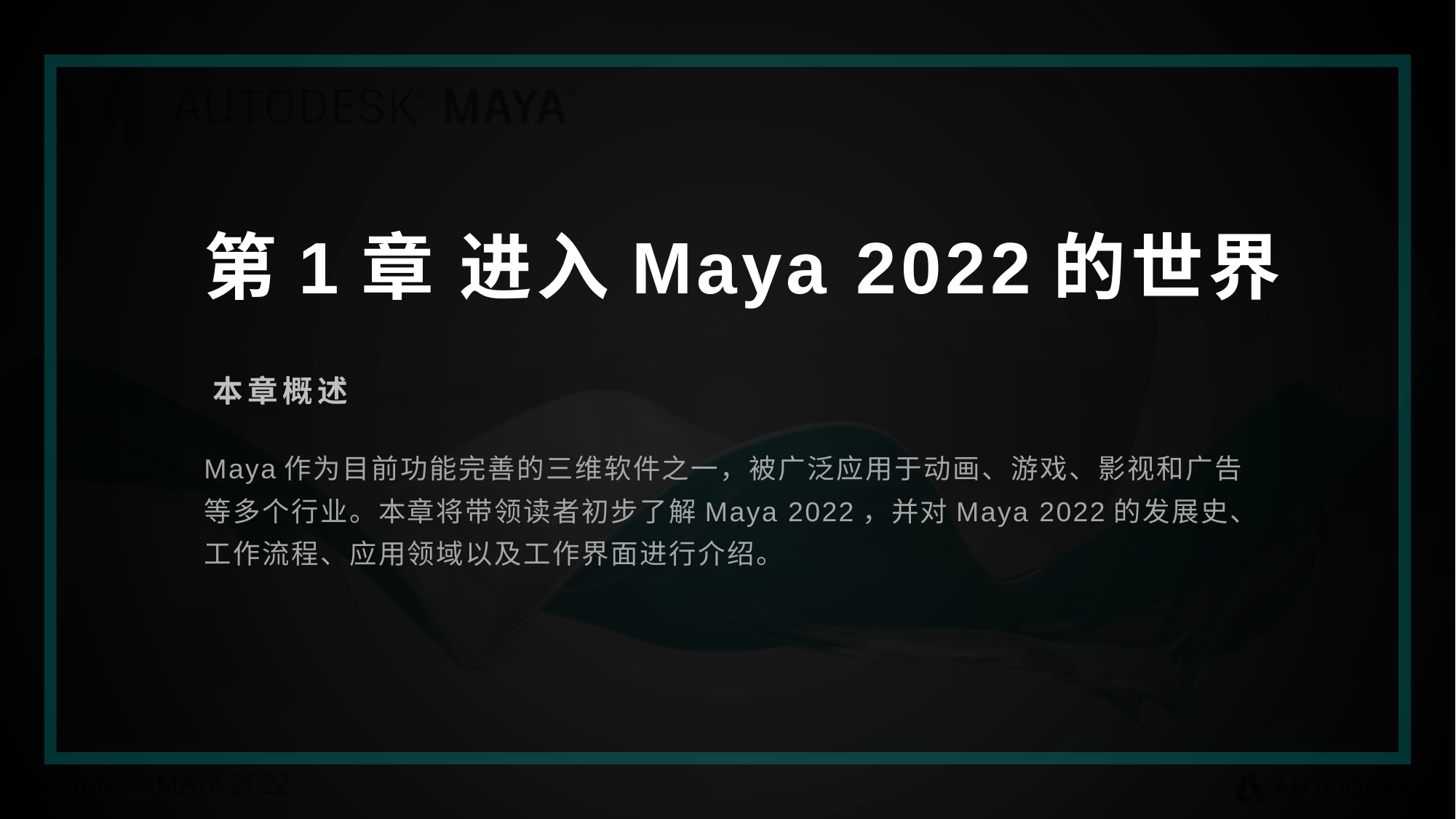

第1章 进入Maya 2022的世界
Maya作为目前功能完善的三维软件之一，被广泛应用于动画、游戏、影视和广告等多个行业。本章将带领读者初步了解Maya 2022，并对Maya 2022的发展史、工作流程、应用领域以及工作界面进行介绍。